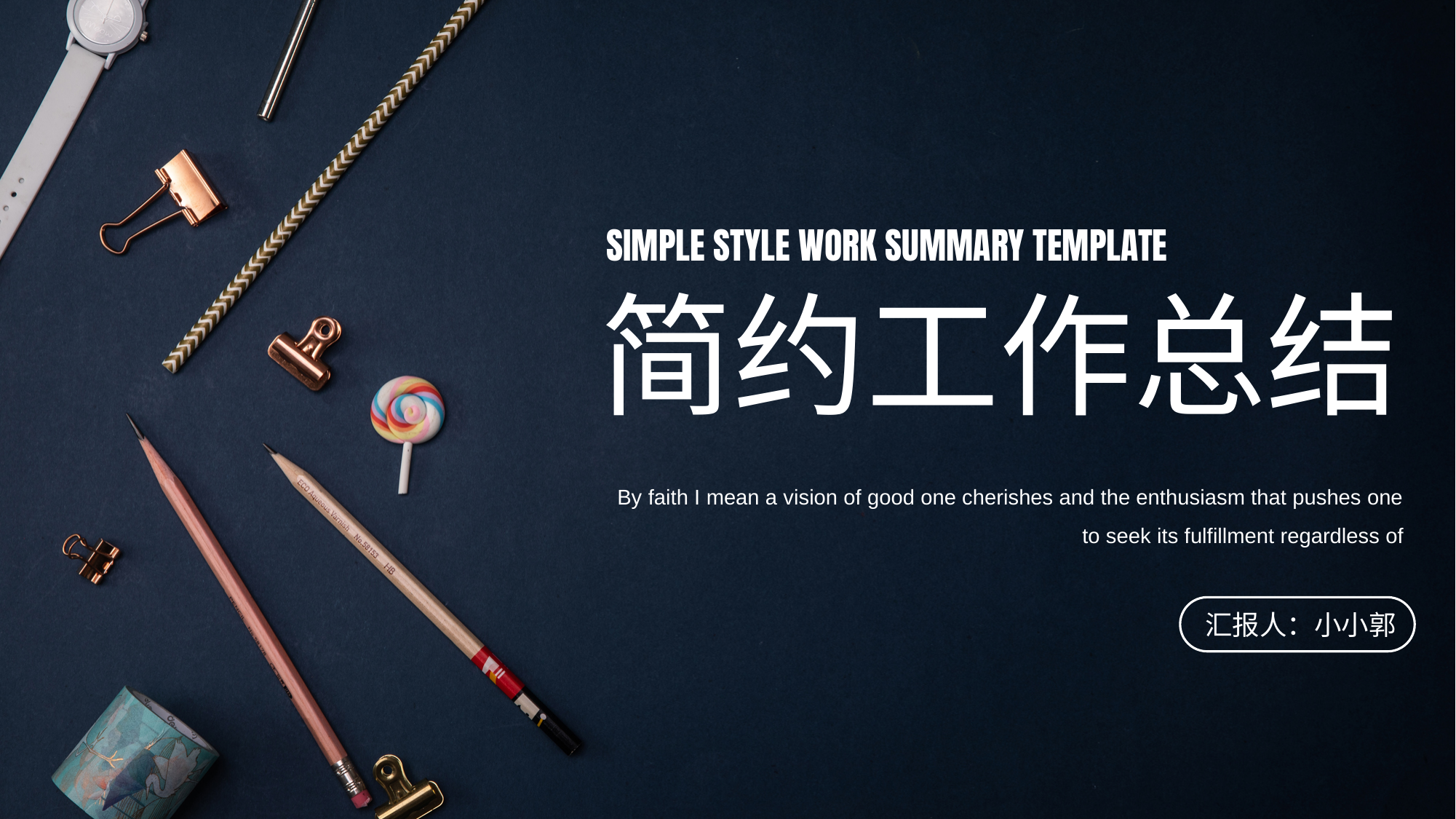

SIMPLE STYLE WORK SUMMARY TEMPLATE
简约工作总结
By faith I mean a vision of good one cherishes and the enthusiasm that pushes one to seek its fulfillment regardless of
汇报人：小小郭